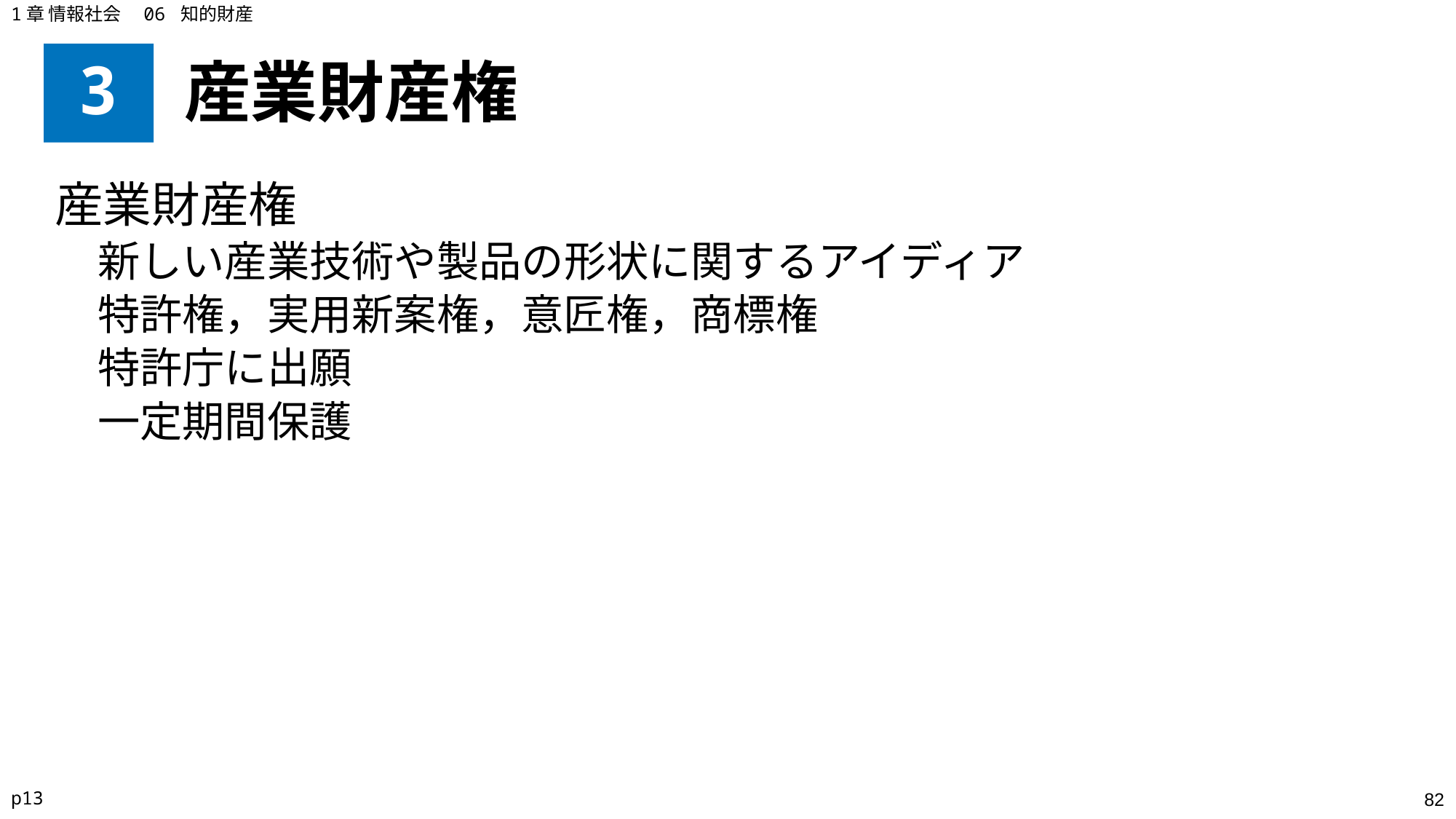

1章 情報社会　06 知的財産

# 3
産業財産権
産業財産権
新しい産業技術や製品の形状に関するアイディア
特許権，実用新案権，意匠権，商標権
特許庁に出願
一定期間保護

p13
82